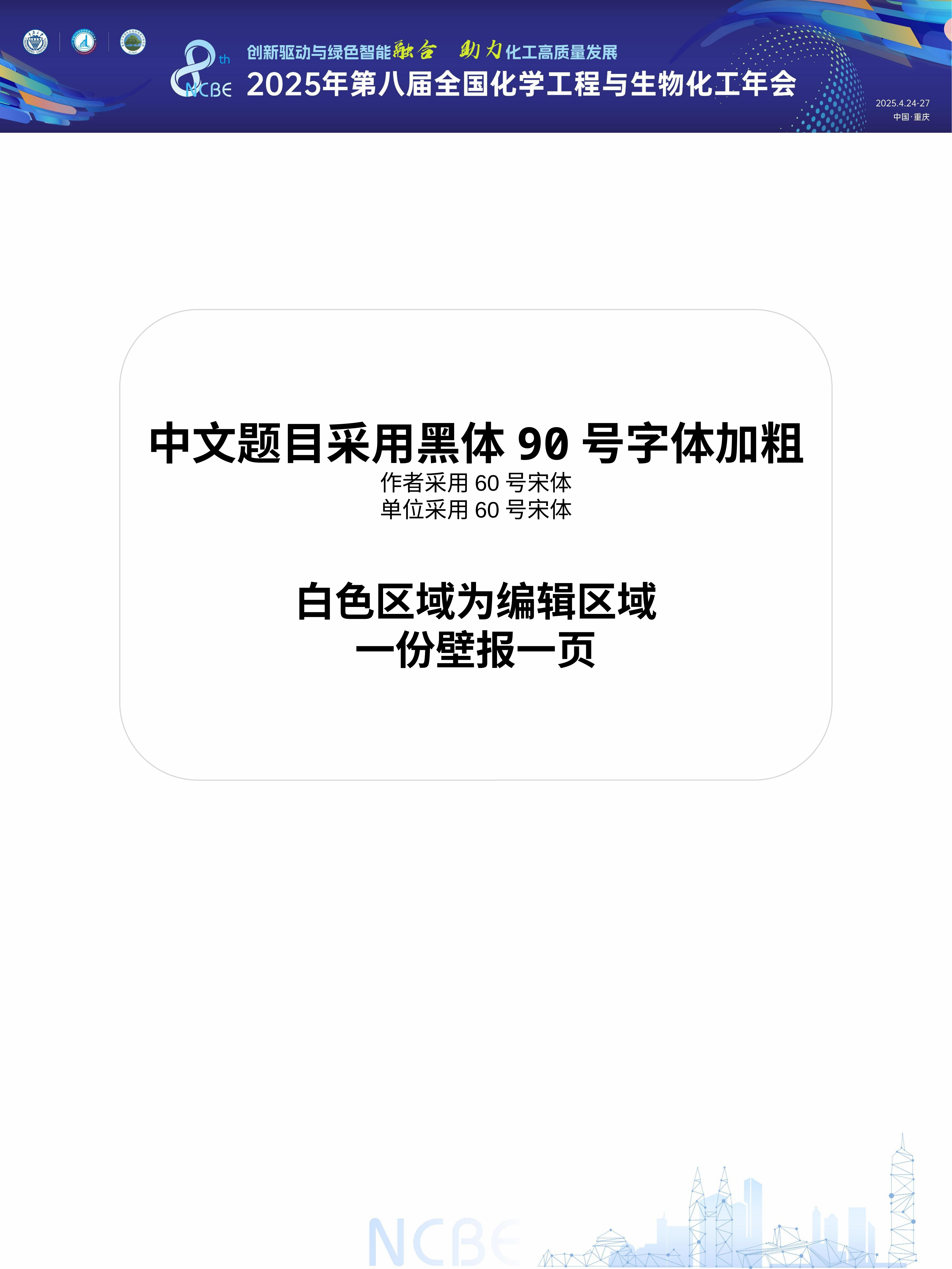

中文题目采用黑体90号字体加粗
作者采用60号宋体
单位采用60号宋体

白色区域为编辑区域
一份壁报一页